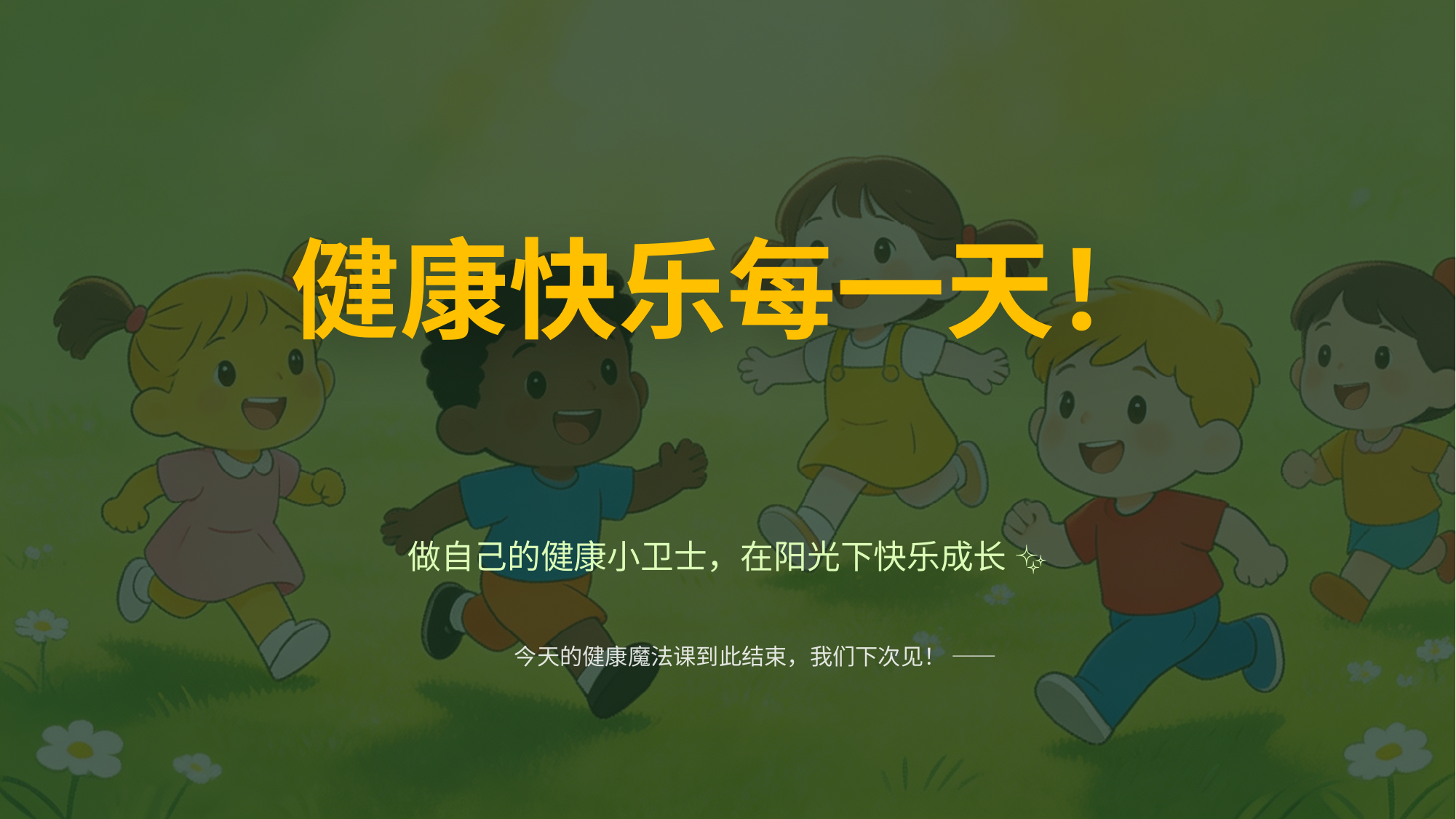

健康快乐每一天！
做自己的健康小卫士，在阳光下快乐成长 ✨
—— 今天的健康魔法课到此结束，我们下次见！ ——